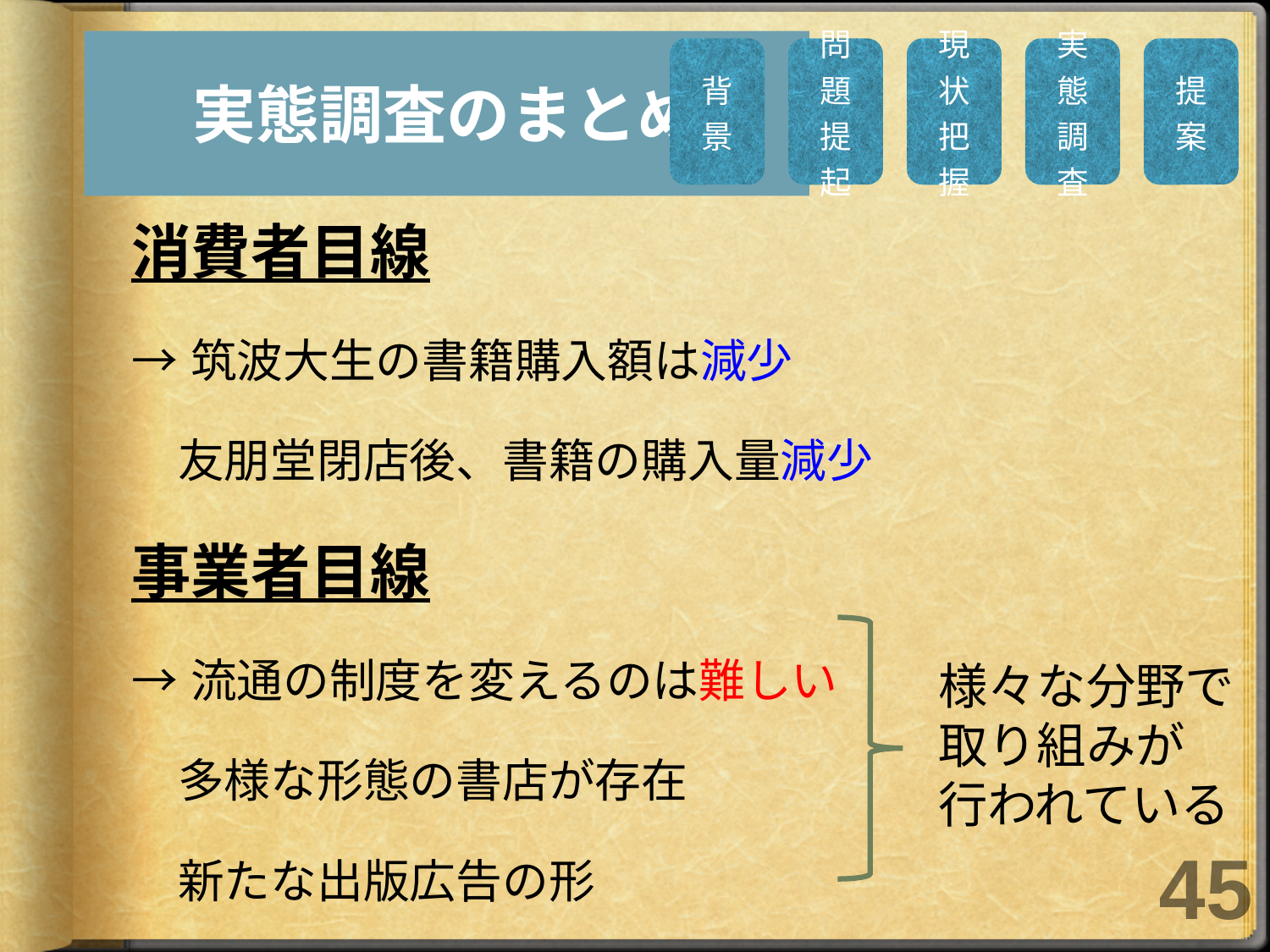

背景
問題提起
現状把握
実態調査
提案
実態調査のまとめ
消費者目線
→筑波大生の書籍購入額は減少
　友朋堂閉店後、書籍の購入量減少
事業者目線
→流通の制度を変えるのは難しい
　多様な形態の書店が存在
　新たな出版広告の形

様々な分野で
取り組みが
行われている
45